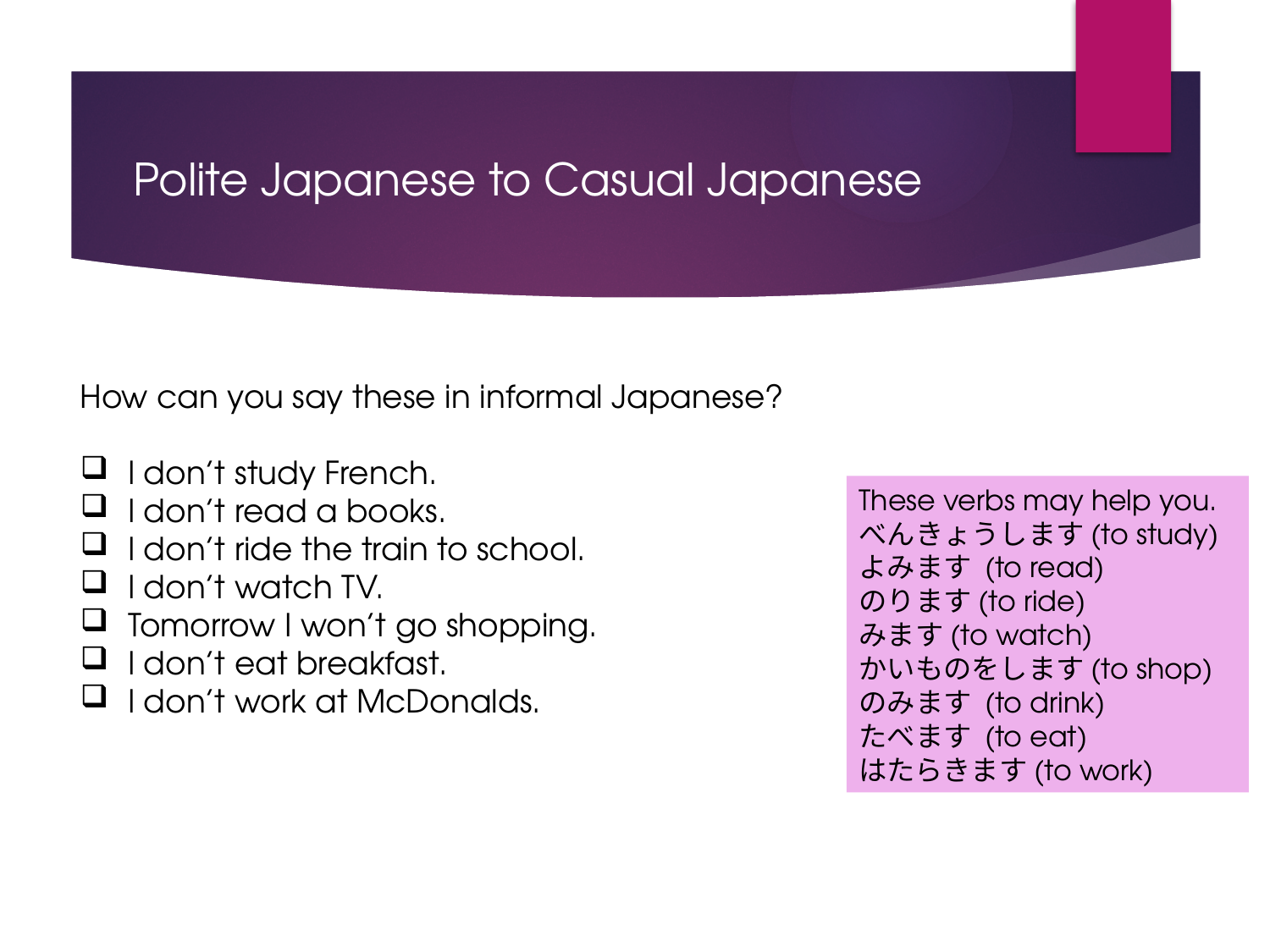

# Polite Japanese to Casual Japanese
How can you say these in informal Japanese?

I don’t study French.
I don’t read a books.
I don’t ride the train to school.
I don’t watch TV.
Tomorrow I won’t go shopping.
I don’t eat breakfast.
I don’t work at McDonalds.

These verbs may help you.
べんきょうします(to study)
よみます (to read)
のります(to ride)
みます(to watch)
かいものをします(to shop)
のみます (to drink)
たべます (to eat)
はたらきます(to work)